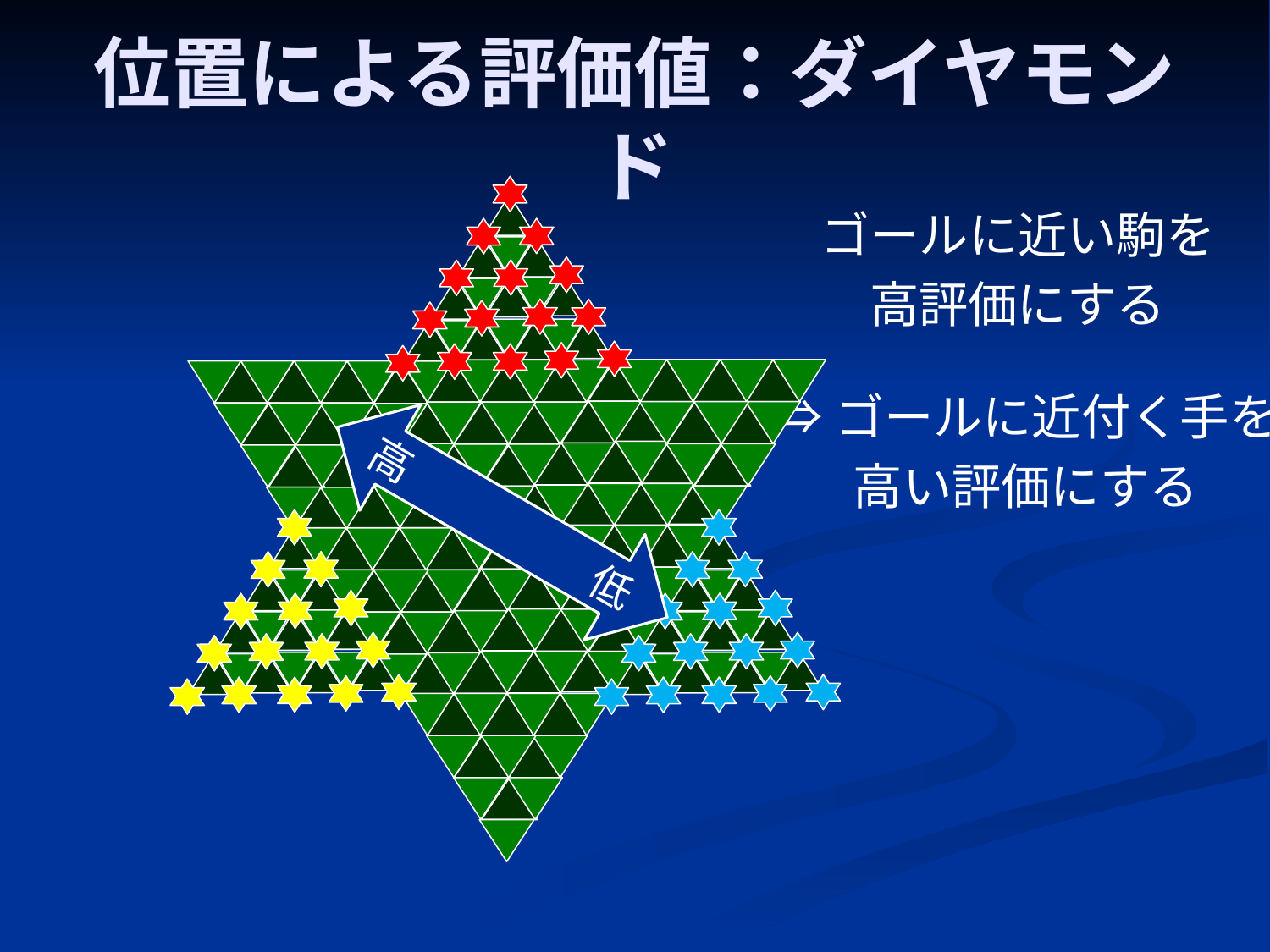

# 位置による評価値：ダイヤモンド

ゴールに近い駒を
高評価にする

⇒ゴールに近付く手を
高い評価にする
高　　　　　低